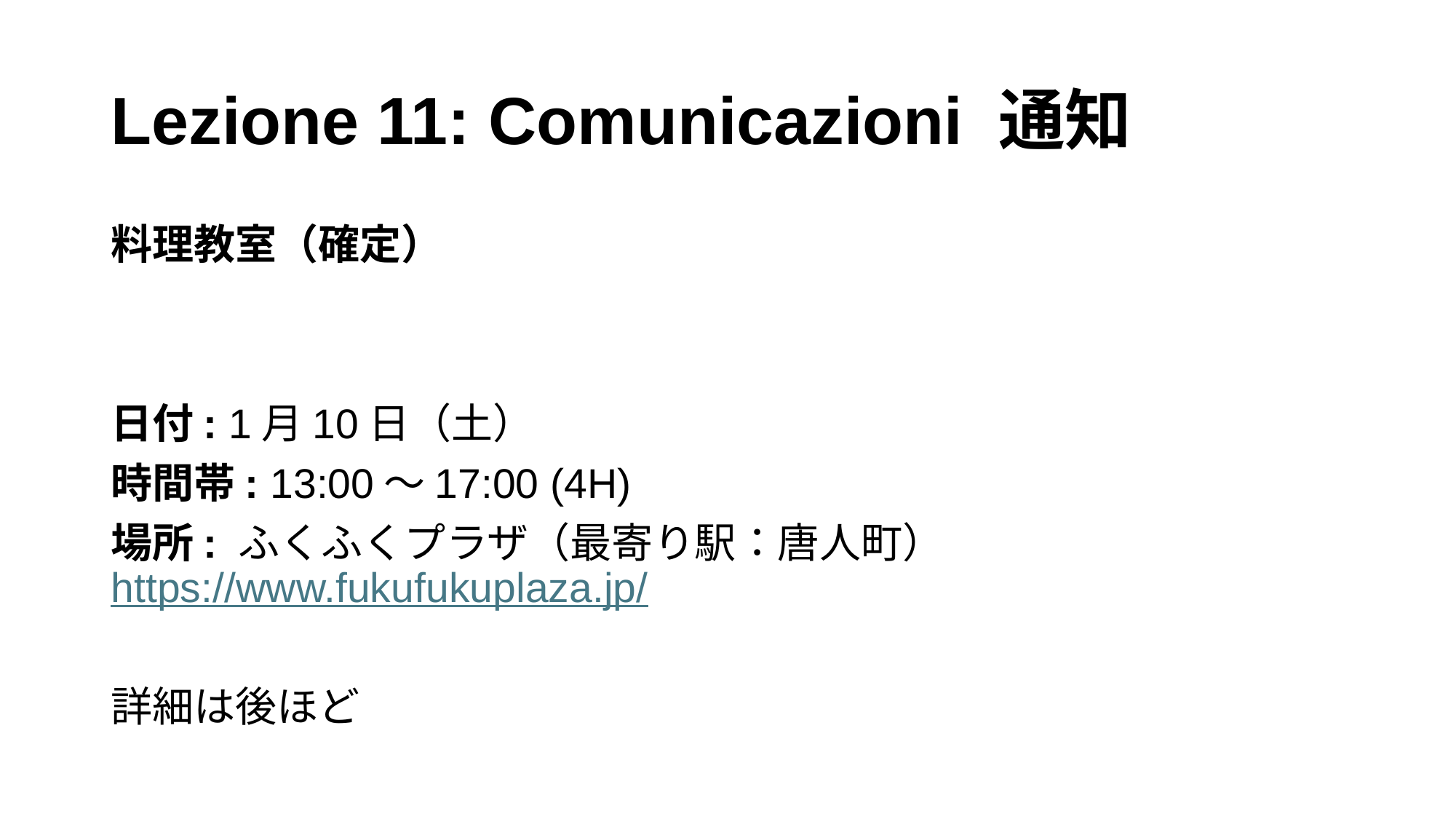

# Lezione 11: Comunicazioni 通知
料理教室（確定）

日付: 1月10日（土）
時間帯: 13:00～17:00 (4H)
場所: ふくふくプラザ（最寄り駅：唐人町）
https://www.fukufukuplaza.jp/

詳細は後ほど